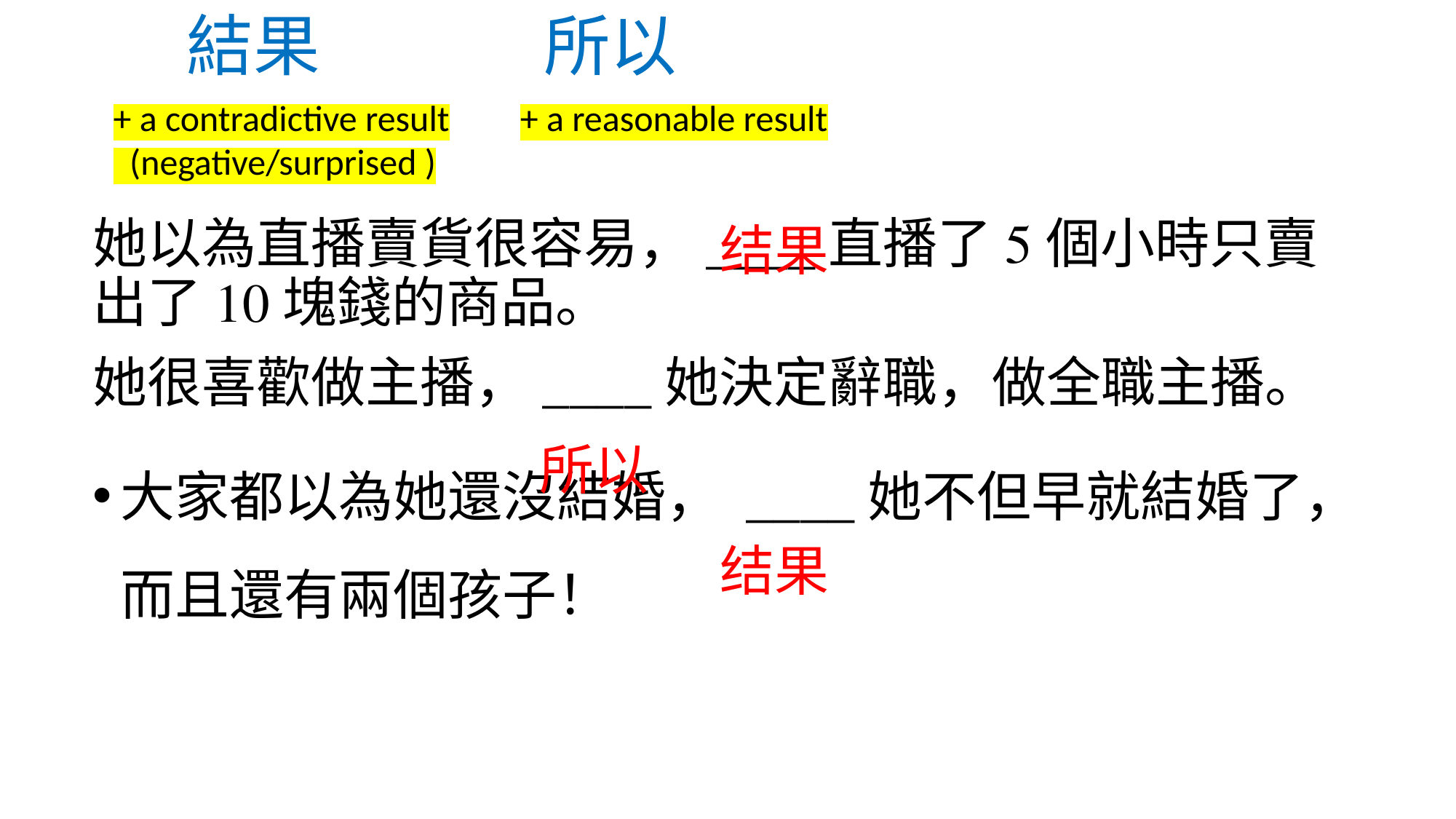

# 結果               所以
+ a contradictive result
  (negative/surprised )
+ a reasonable result
她以為直播賣貨很容易，____直播了5個小時只賣出了10塊錢的商品。
她很喜歡做主播，____她決定辭職，做全職主播。
大家都以為她還沒結婚， ____她不但早就結婚了，而且還有兩個孩子！
结果
所以
结果